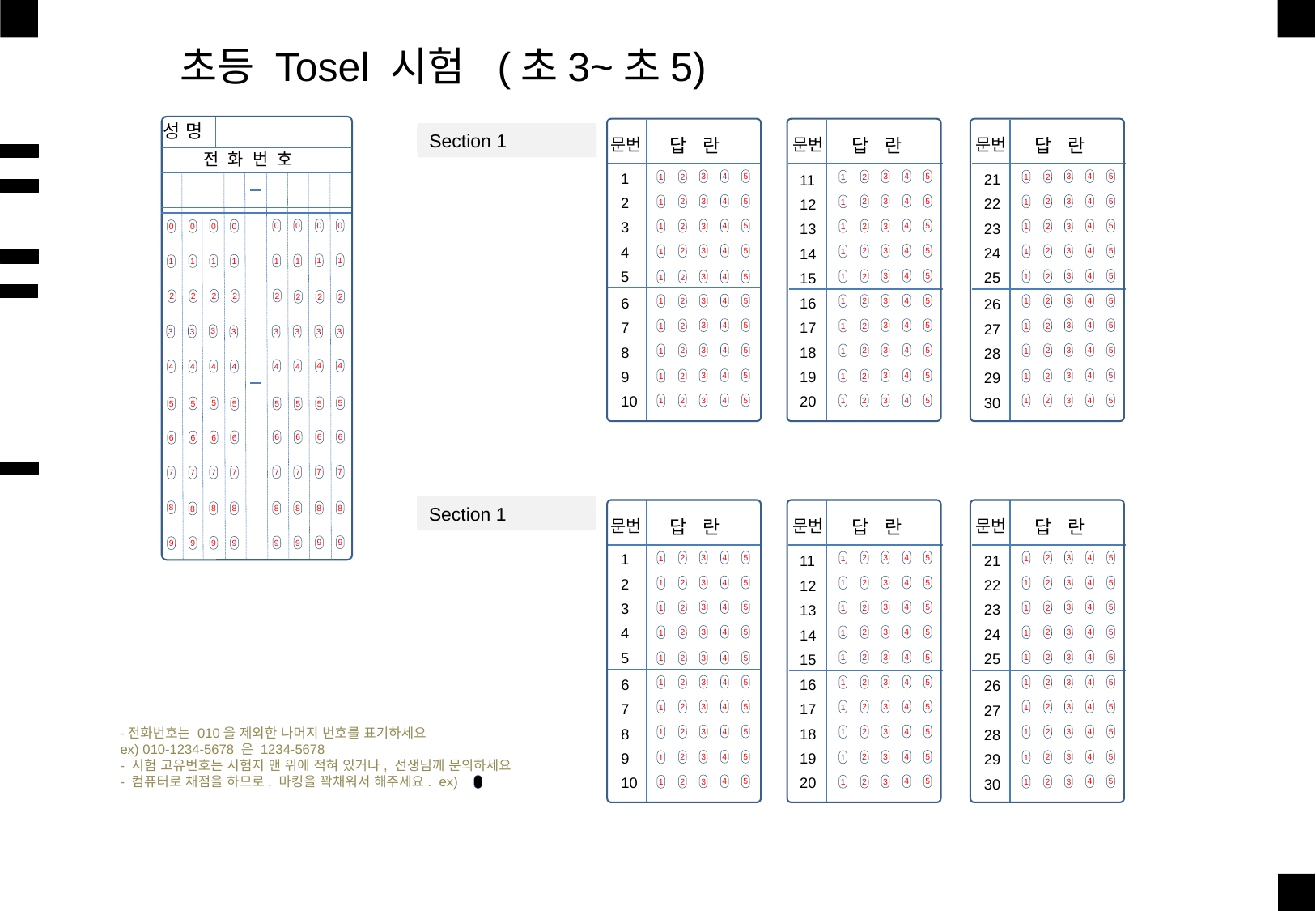

초등 Tosel 시험  (초3~초5)
성 명

Section 1

문번
답   란
문번
답   란
문번
답   란
전  화  번  호

1
2
3
4
5

21
22
23
24
25

11
12
13
14
15

4
5
3
2
1
4
5
3
2
1
4
5
3
2
1

4
5
3
2
1
4
5
3
2
1
4
5
3
2
1
0
0
4
5
3
2
1
4
5
3
2
1
4
0
0
5
3
0
2
0
1
0
0
4
5
3
2
1
4
5
3
2
1
4
5
3
2
1

1
1
1
1
1
1
1
1
4
5
3
2
1
4
5
3
2
1
4
5
3
2
1
6
7
8
9
10

16
17
18
19
20

26
27
28
29
30

2
2
2
2
2
2
2
2
4
5
3
2
1
4
5
3
2
1
4
5
3
2
1
4
5
3
2
1
4
5
3
2
1
4
5
3
2
1
3
3
3
3
3
3
3
3
4
5
3
2
1
4
5
3
2
1
4
5
3
2
1
4
4
4
4
4
4
4
4
4
5
3
2
1
4
5
3
2
1
4
5
3
2
1
4
5
3
2
1
4
5
3
2
1
4
5
3
2
1
5
5
5
5
5
5
5
5
6
6
6
6
6
6
6
6

7
7
7
7
7
7
7
7
Section 1

8
8
8
8
8
8
8
8
문번
답   란
문번
답   란
문번
답   란
9
9
9
9
9
9
9
9
1
2
3
4
5

21
22
23
24
25

11
12
13
14
15

4
5
3
2
1
4
5
3
2
1
4
5
3
2
1
4
5
3
2
1
4
5
3
2
1
4
5
3
2
1
4
5
3
2
1
4
5
3
2
1
4
5
3
2
1
4
5
3
2
1
4
5
3
2
1
4
5
3
2
1
4
5
3
2
1
4
5
3
2
1
4
5
3
2
1
6
7
8
9
10

16
17
18
19
20

26
27
28
29
30

4
5
3
2
1
4
5
3
2
1
4
5
3
2
1
4
5
3
2
1
4
5
3
2
1
4
5
3
2
1
-전화번호는 010을 제외한 나머지 번호를 표기하세요
ex) 010-1234-5678 은 1234-5678
- 시험 고유번호는 시험지 맨 위에 적혀 있거나, 선생님께 문의하세요
- 컴퓨터로 채점을 하므로, 마킹을 꽉채워서 해주세요.  ex)
4
5
3
2
1
4
5
3
2
1
4
5
3
2
1
4
5
3
2
1
4
5
3
2
1
4
5
3
2
1
4
5
3
2
1
4
5
3
2
1
4
5
3
2
1